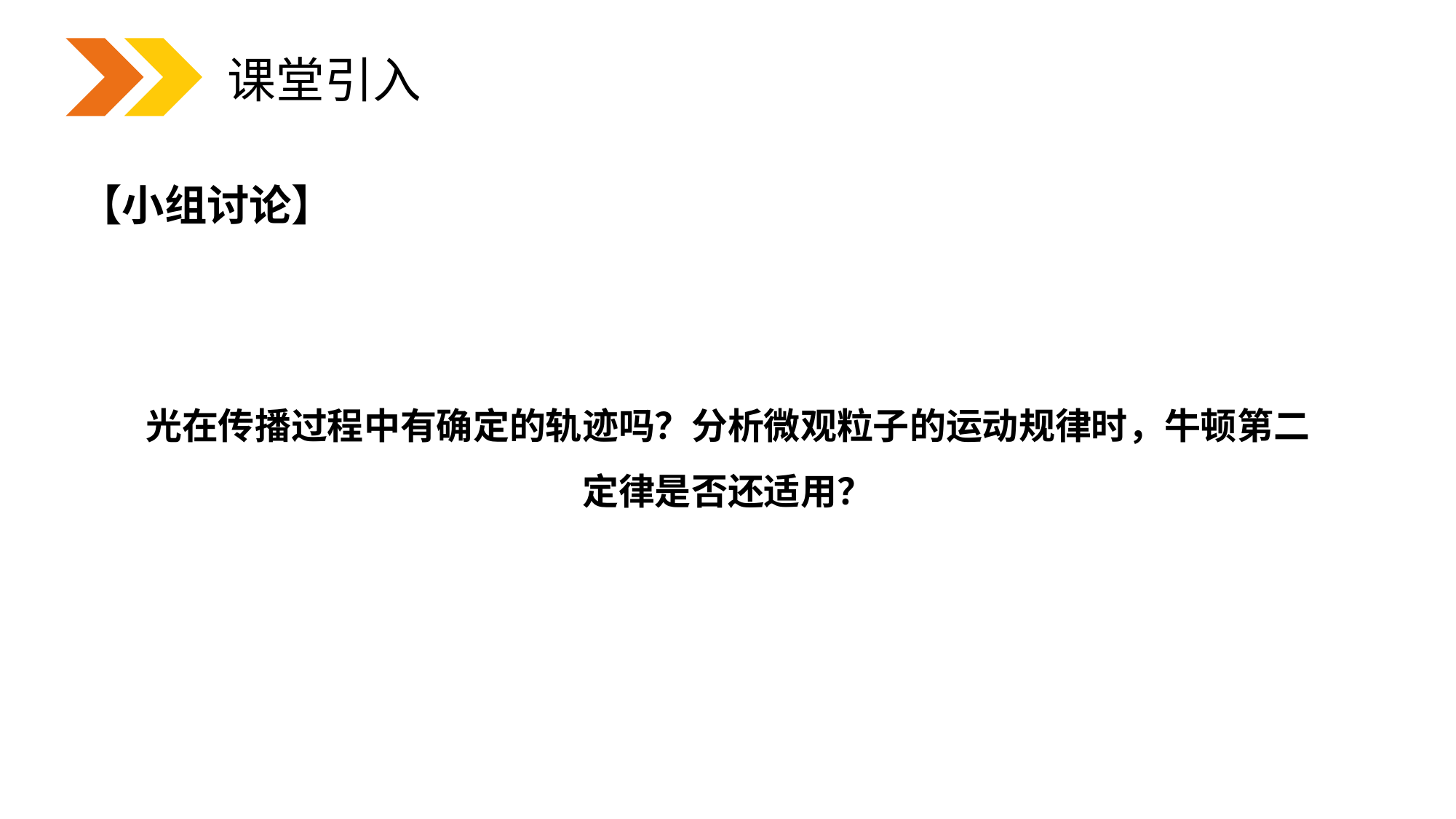

课堂引入
【小组讨论】
光在传播过程中有确定的轨迹吗？分析微观粒子的运动规律时，牛顿第二定律是否还适用？